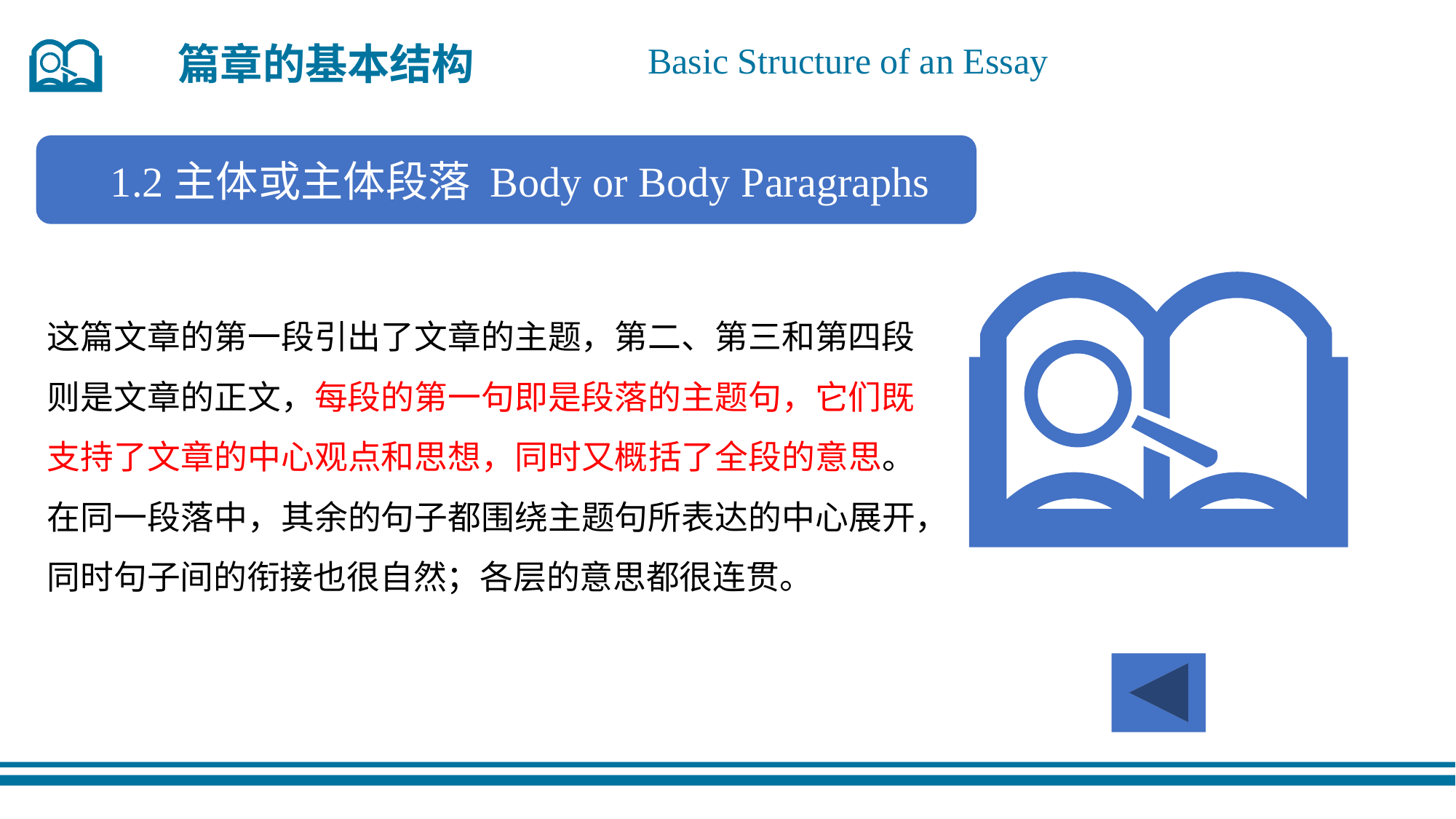

篇章的基本结构
Basic Structure of an Essay
这篇文章的第一段引出了文章的主题，第二、第三和第四段则是文章的正文，每段的第一句即是段落的主题句，它们既支持了文章的中心观点和思想，同时又概括了全段的意思。在同一段落中，其余的句子都围绕主题句所表达的中心展开，同时句子间的衔接也很自然；各层的意思都很连贯。
1.2主体或主体段落 Body or Body Paragraphs